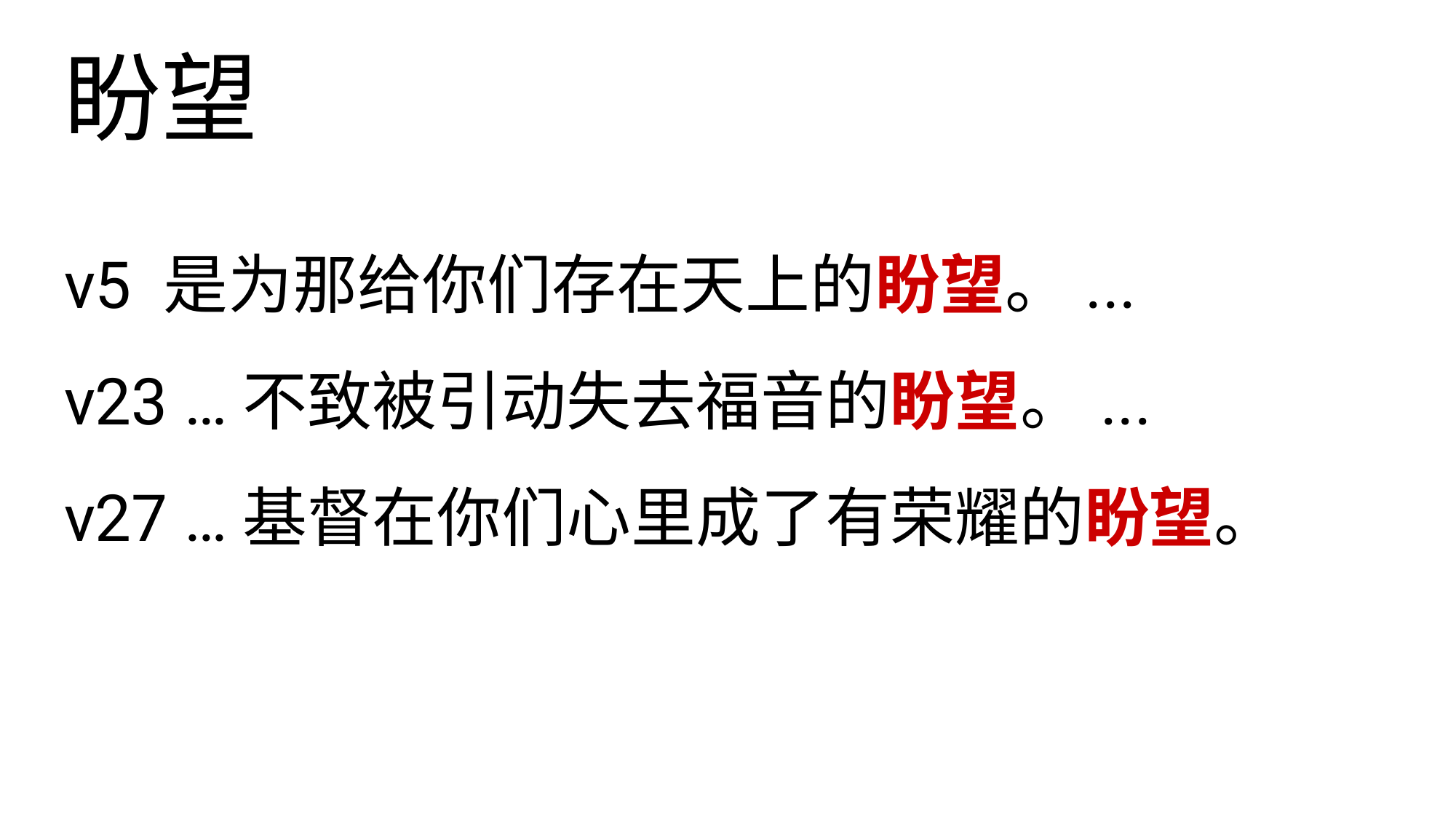

# 盼望
v5 是为那给你们存在天上的盼望。...
v23 …不致被引动失去福音的盼望。...
v27 …基督在你们心里成了有荣耀的盼望。